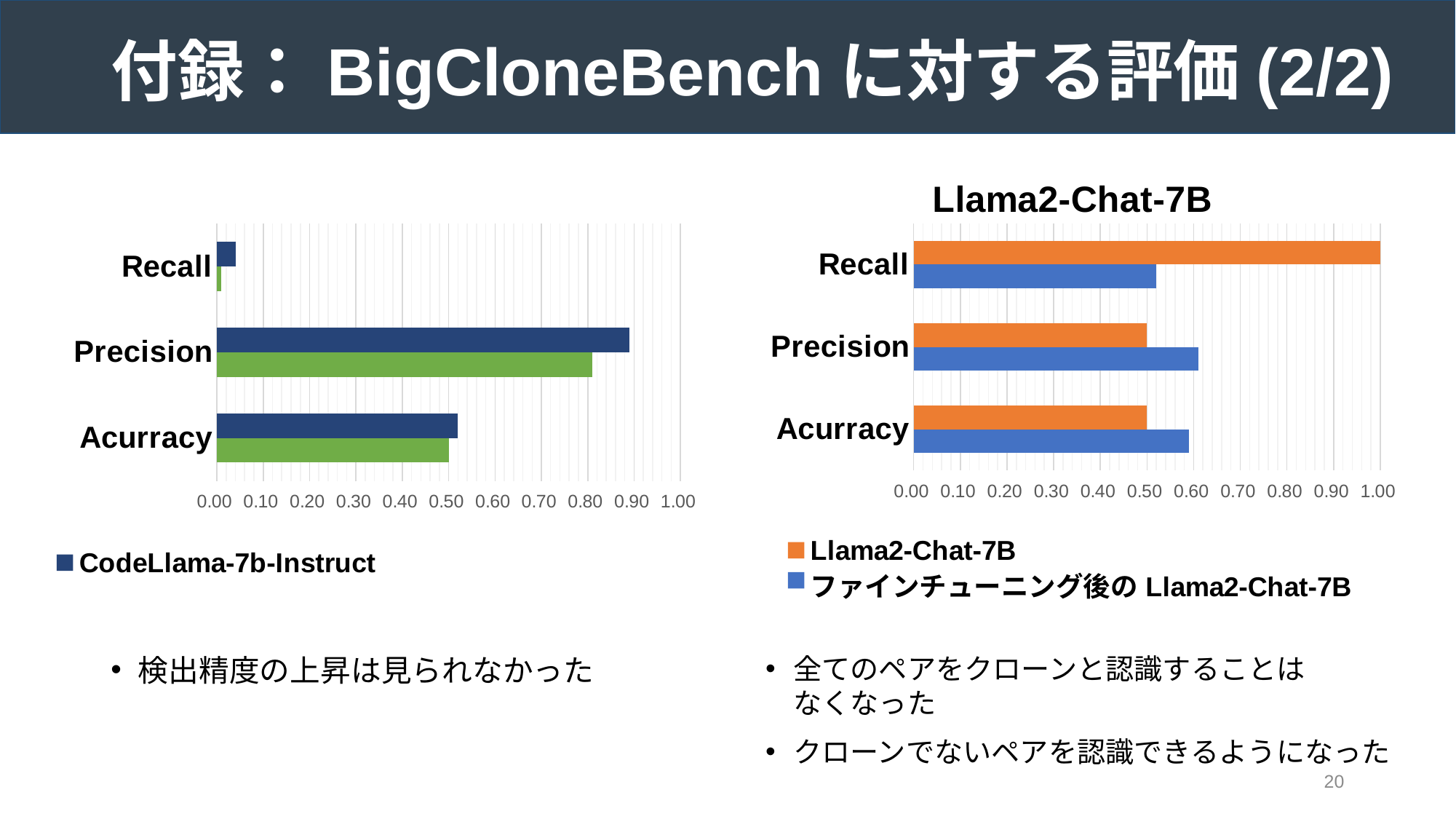

# 付録：BigCloneBenchに対する評価(2/2)

### Chart

| Category | ファインチューニング後のCodeLlama-7b-Instruct | CodeLlama-7b-Instruct |
|---|---|---|
| Acurracy | 0.5 | 0.52 |
| Precision | 0.81 | 0.89 |
| Recall | 0.01 | 0.04 |

### Chart: Llama2-Chat-7B

| Category | ファインチューニング後のLlama2-Chat-7B | Llama2-Chat-7B |
|---|---|---|
| Acurracy | 0.59 | 0.5 |
| Precision | 0.61 | 0.5 |
| Recall | 0.52 | 1.0 |
検出精度の上昇は見られなかった
全てのペアをクローンと認識することは
なくなった
クローンでないペアを認識できるようになった
20